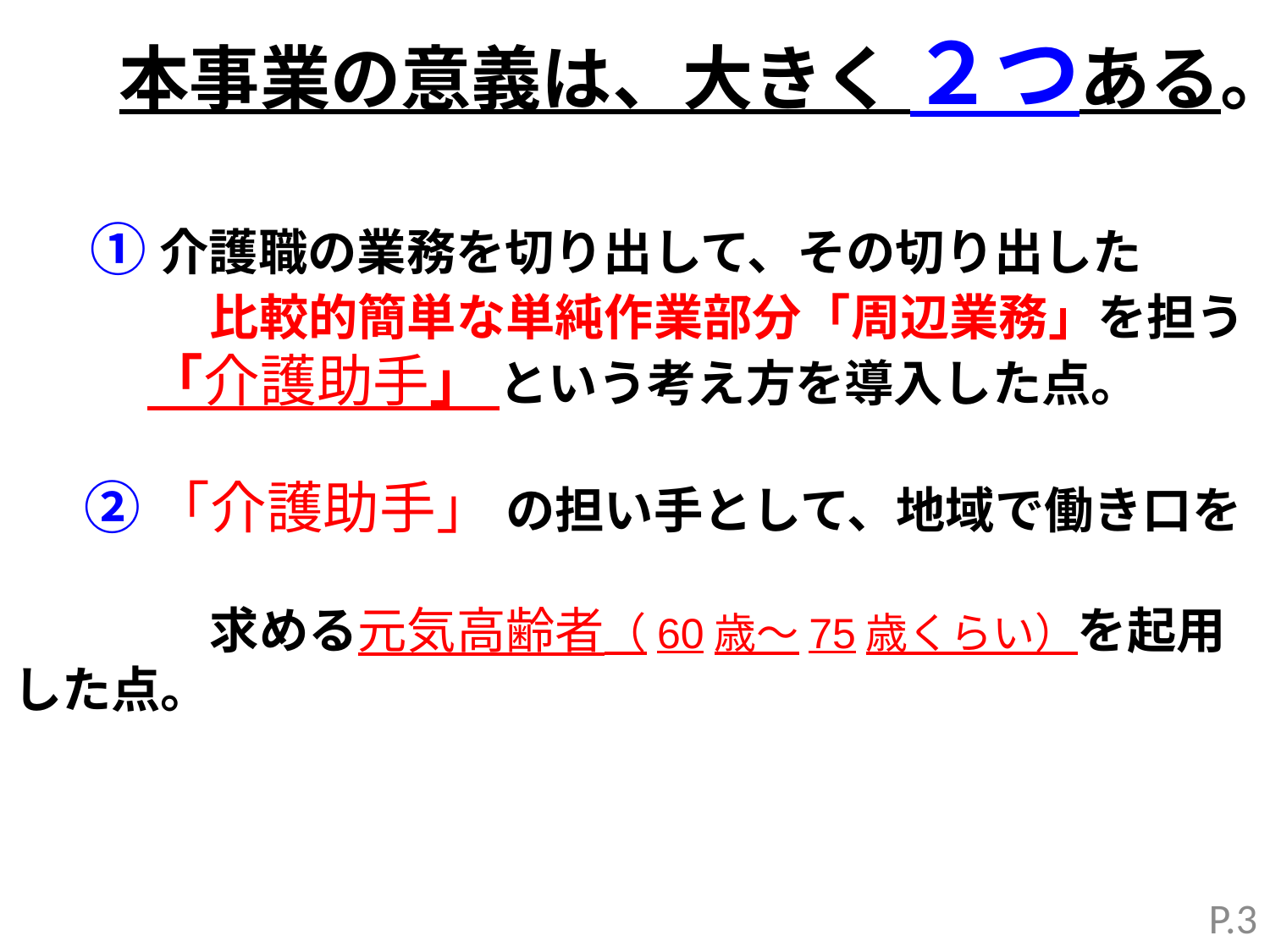

# 本事業の意義は、大きく ２つある。 　 　① 介護職の業務を切り出して、その切り出した 　　　　比較的簡単な単純作業部分「周辺業務」を担う 「介護助手」 という考え方を導入した点。 　　　　　　　　　　　　　　　　 　② 「介護助手」 の担い手として、地域で働き口を　　 　　　　求める元気高齢者（60歳～75歳くらい）を起用した点。
P.3